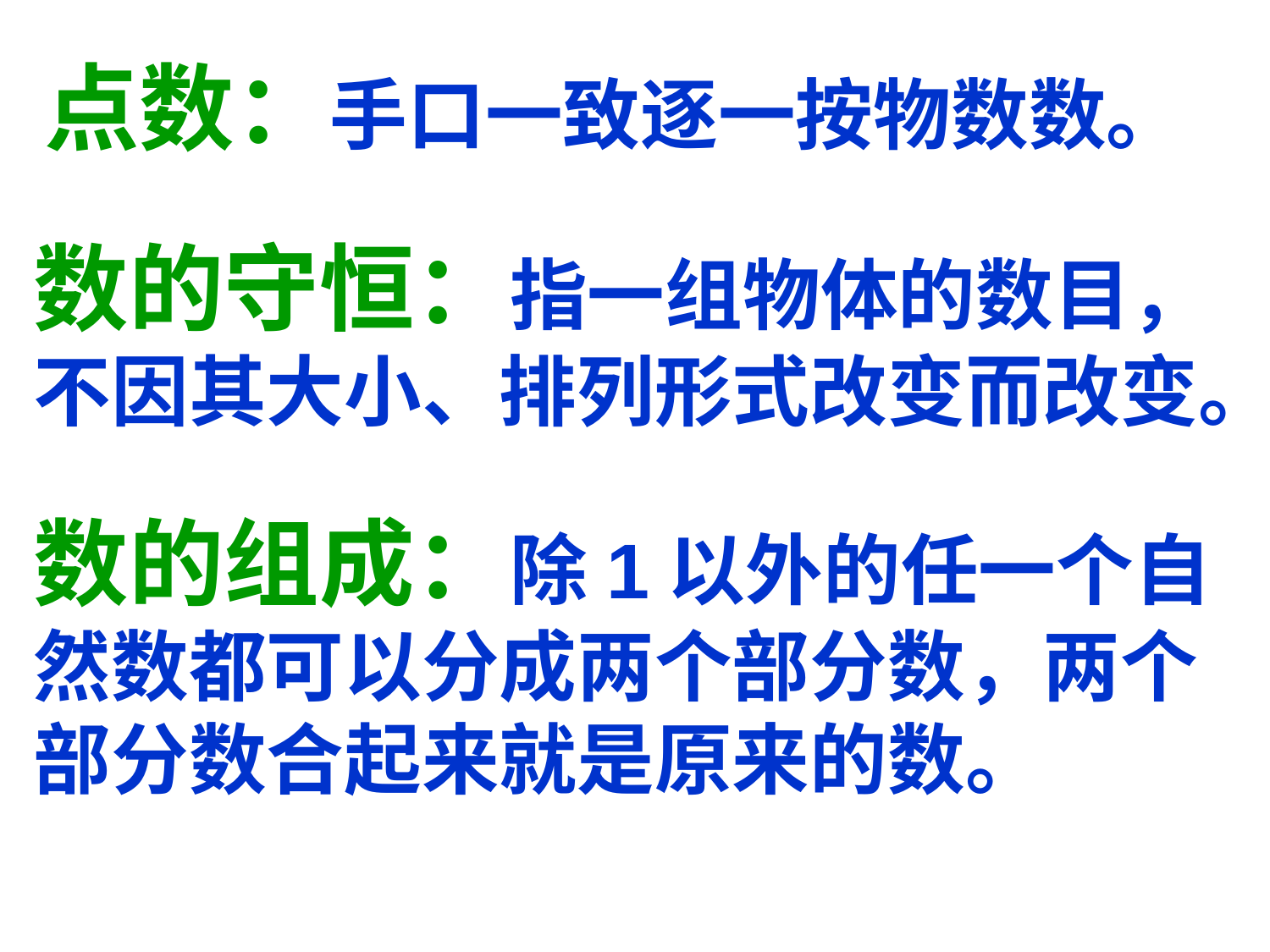

点数：手口一致逐一按物数数。
数的守恒：指一组物体的数目，不因其大小、排列形式改变而改变。
数的组成：除1以外的任一个自然数都可以分成两个部分数，两个部分数合起来就是原来的数。